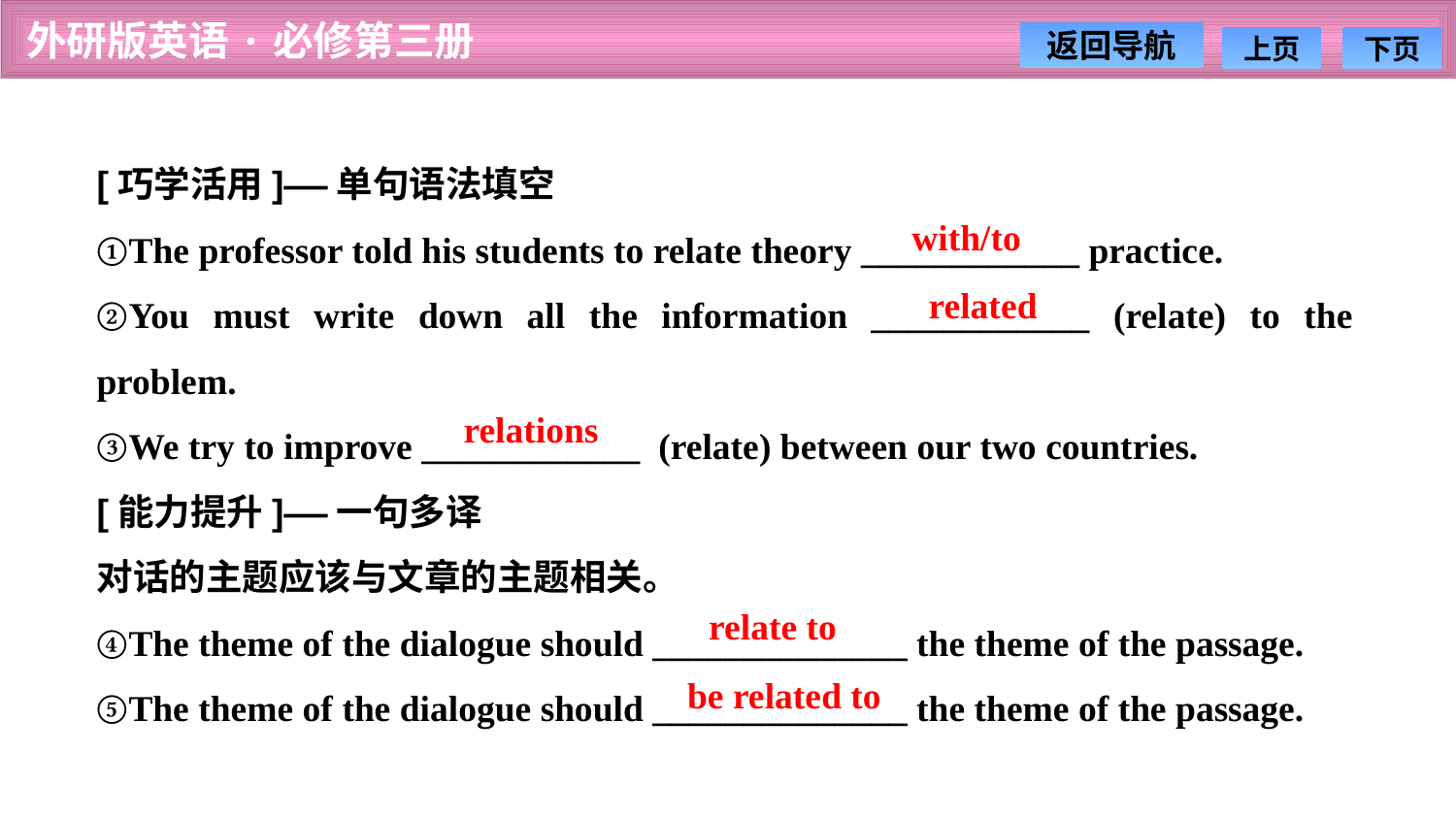

[巧学活用]——单句语法填空
①The professor told his students to relate theory ____________ practice.
②You must write down all the information ____________ (relate) to the problem.
③We try to improve ____________  (relate) between our two countries.
[能力提升]——一句多译
对话的主题应该与文章的主题相关。
④The theme of the dialogue should ______________ the theme of the passage.
⑤The theme of the dialogue should ______________ the theme of the passage.
with/to
related
relations
relate to
be related to